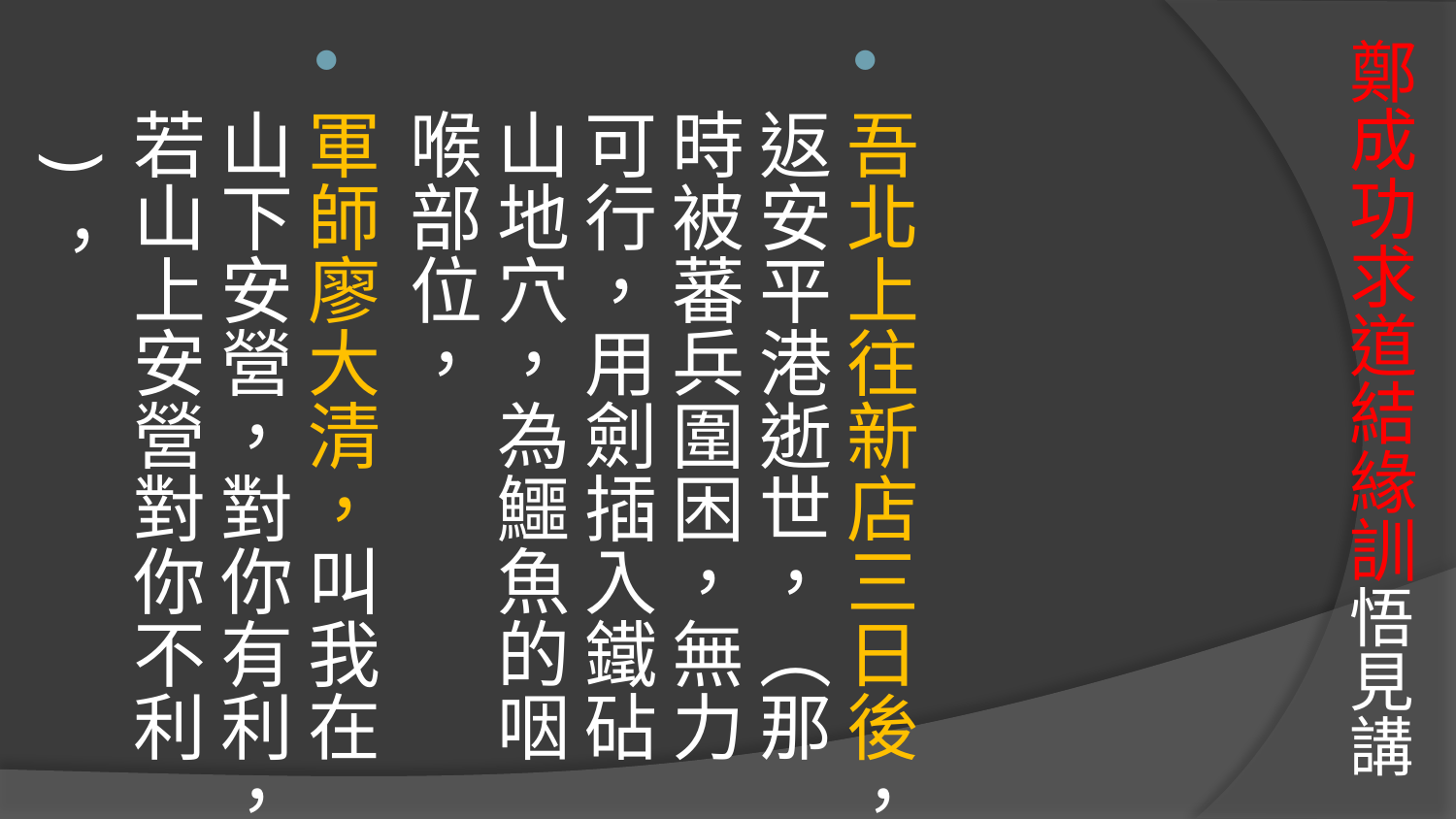

# 鄭成功求道結緣訓悟見講
吾北上往新店三日後，返安平港逝世，（那時被蕃兵圍困，無力可行，用劍插入鐵砧山地穴，為鱷魚的咽喉部位，
軍師廖大清，叫我在山下安營，對你有利，若山上安營對你不利 )，